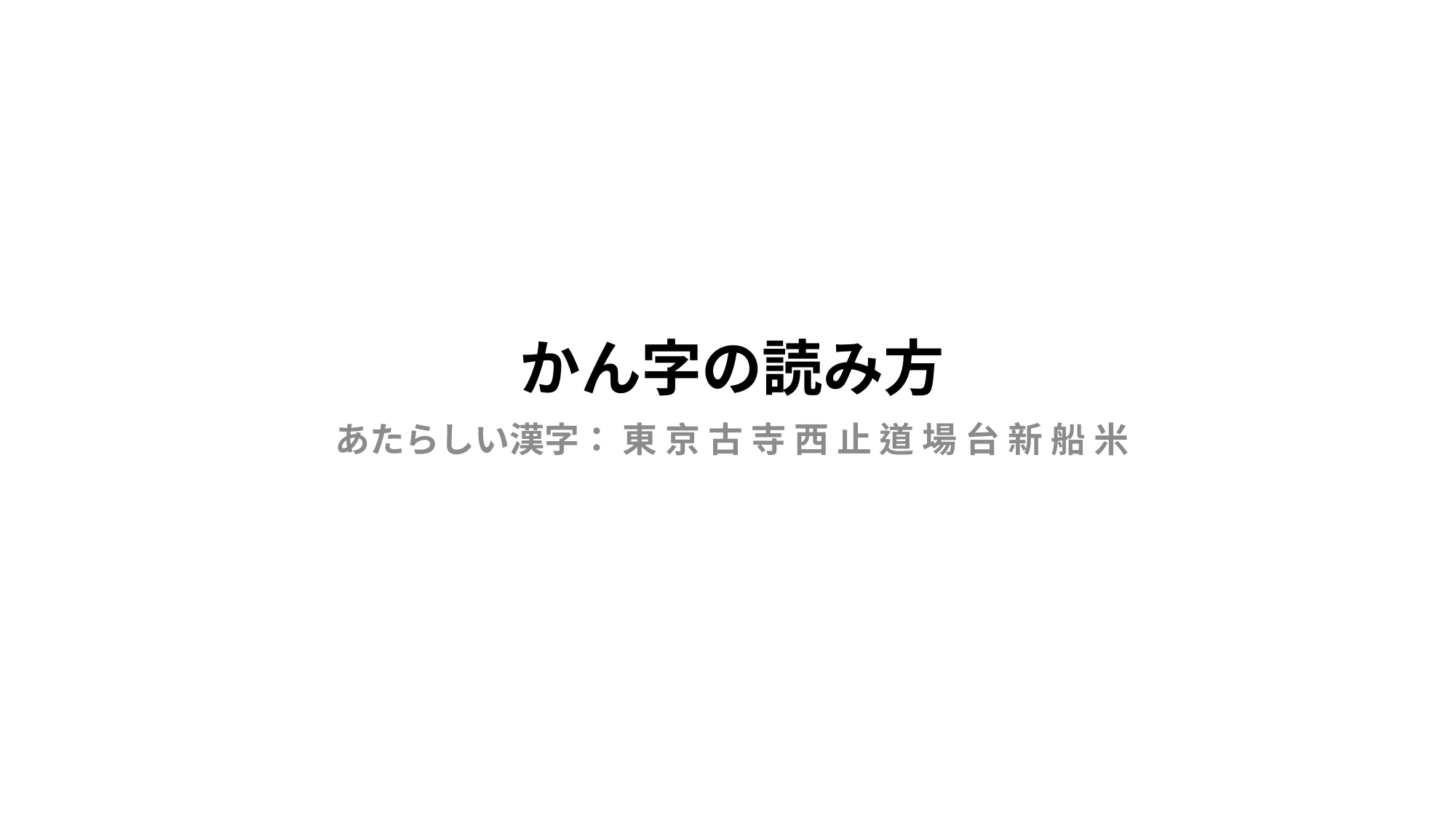

# かん字の読み方
あたらしい漢字： 東 京 古 寺 西 止 道 場 台 新 船 米